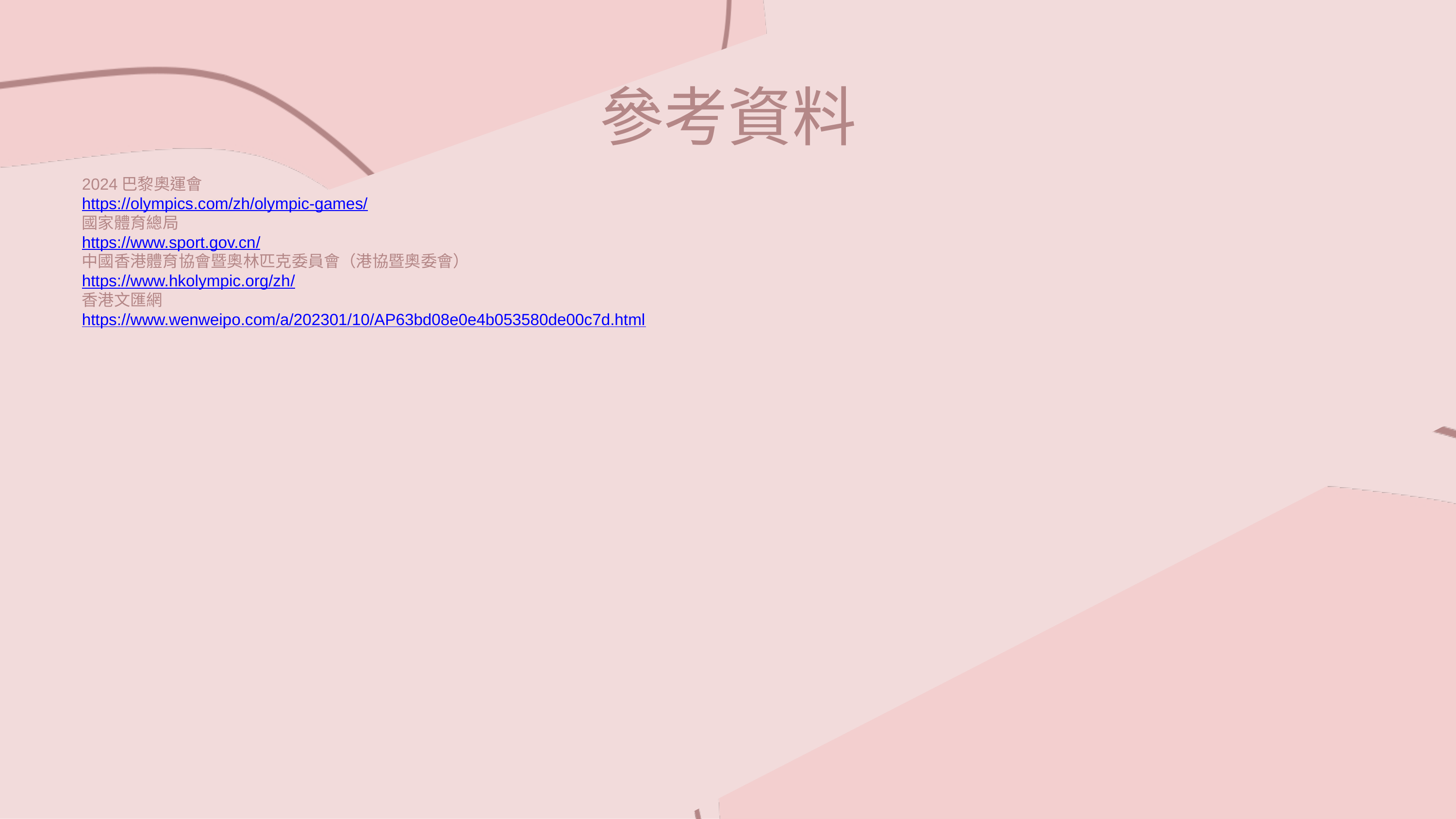

參考資料
2024巴黎奧運會
https://olympics.com/zh/olympic-games/
國家體育總局
https://www.sport.gov.cn/
中國香港體育協會暨奧林匹克委員會（港協暨奧委會）
https://www.hkolympic.org/zh/
香港文匯網
https://www.wenweipo.com/a/202301/10/AP63bd08e0e4b053580de00c7d.html